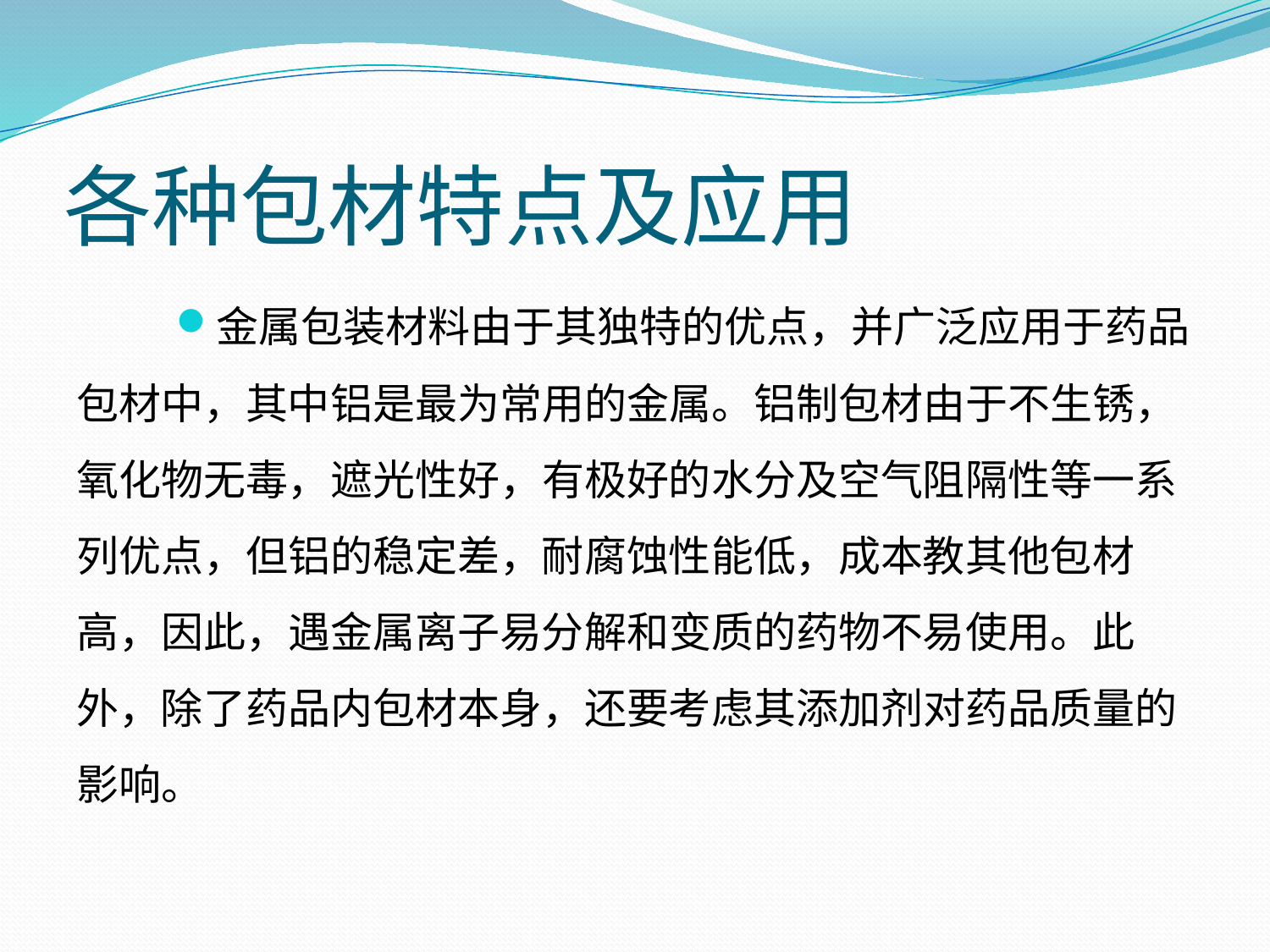

各种包材特点及应用
金属包装材料由于其独特的优点，并广泛应用于药品包材中，其中铝是最为常用的金属。铝制包材由于不生锈，氧化物无毒，遮光性好，有极好的水分及空气阻隔性等一系列优点，但铝的稳定差，耐腐蚀性能低，成本教其他包材高，因此，遇金属离子易分解和变质的药物不易使用。此外，除了药品内包材本身，还要考虑其添加剂对药品质量的影响。